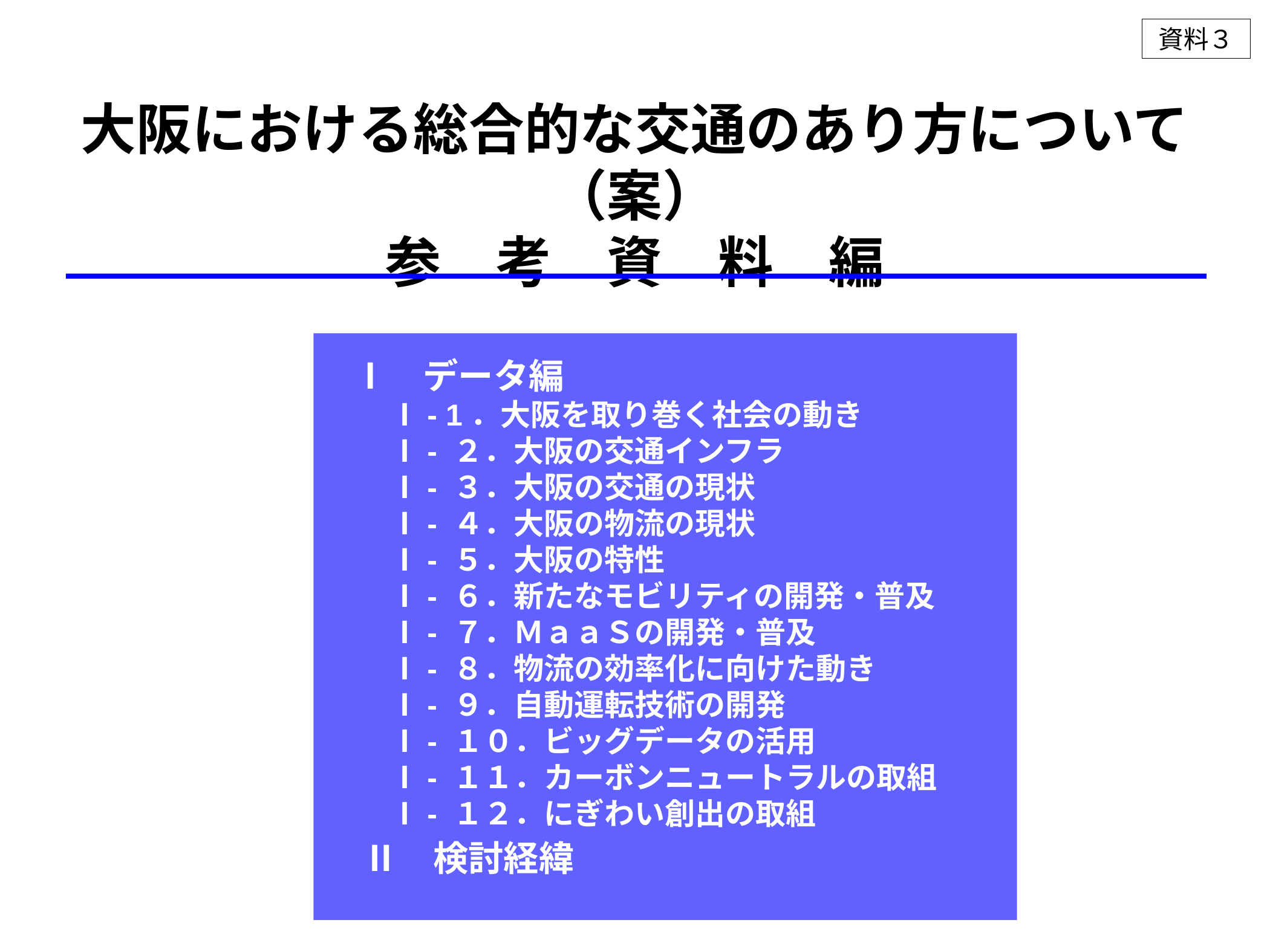

資料３
大阪における総合的な交通のあり方について（案）
参　考　資　料　編

　Ⅰ　データ編
　　 Ⅰ- 1．大阪を取り巻く社会の動き
　　 Ⅰ- ２．大阪の交通インフラ
　　 Ⅰ- ３．大阪の交通の現状
　　 Ⅰ- ４．大阪の物流の現状
　　 Ⅰ- ５．大阪の特性
　　 Ⅰ- ６．新たなモビリティの開発・普及
　　 Ⅰ- ７．ＭａａＳの開発・普及
　　 Ⅰ- ８．物流の効率化に向けた動き
　　 Ⅰ- ９．自動運転技術の開発
　　 Ⅰ- １０．ビッグデータの活用
　　 Ⅰ- １１．カーボンニュートラルの取組
　　 Ⅰ- １２．にぎわい創出の取組
　Ⅱ　検討経緯